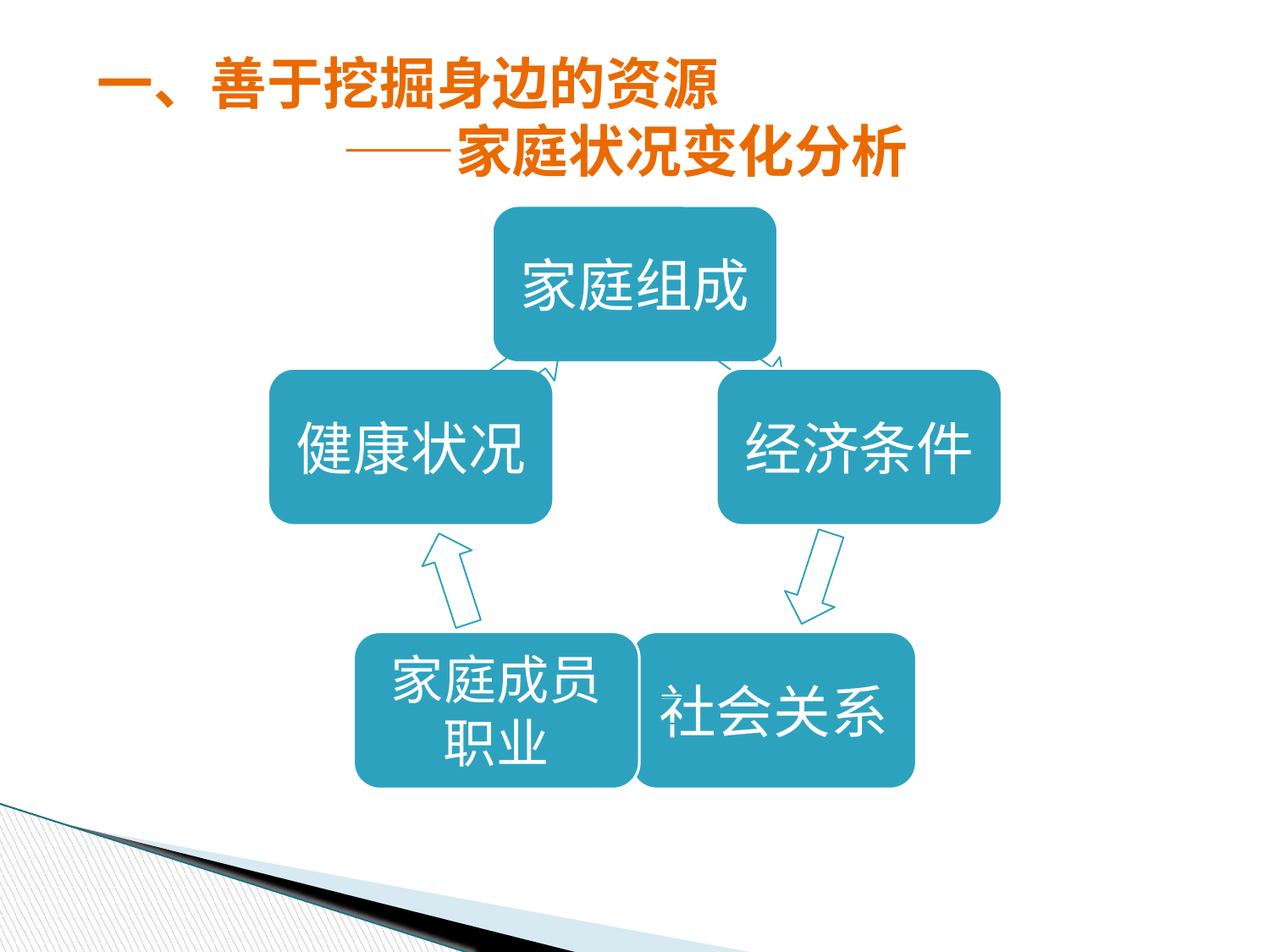

# 一、善于挖掘身边的资源 ——家庭状况变化分析
家庭组成
经济条件
社会关系
家庭成员职业
健康状况